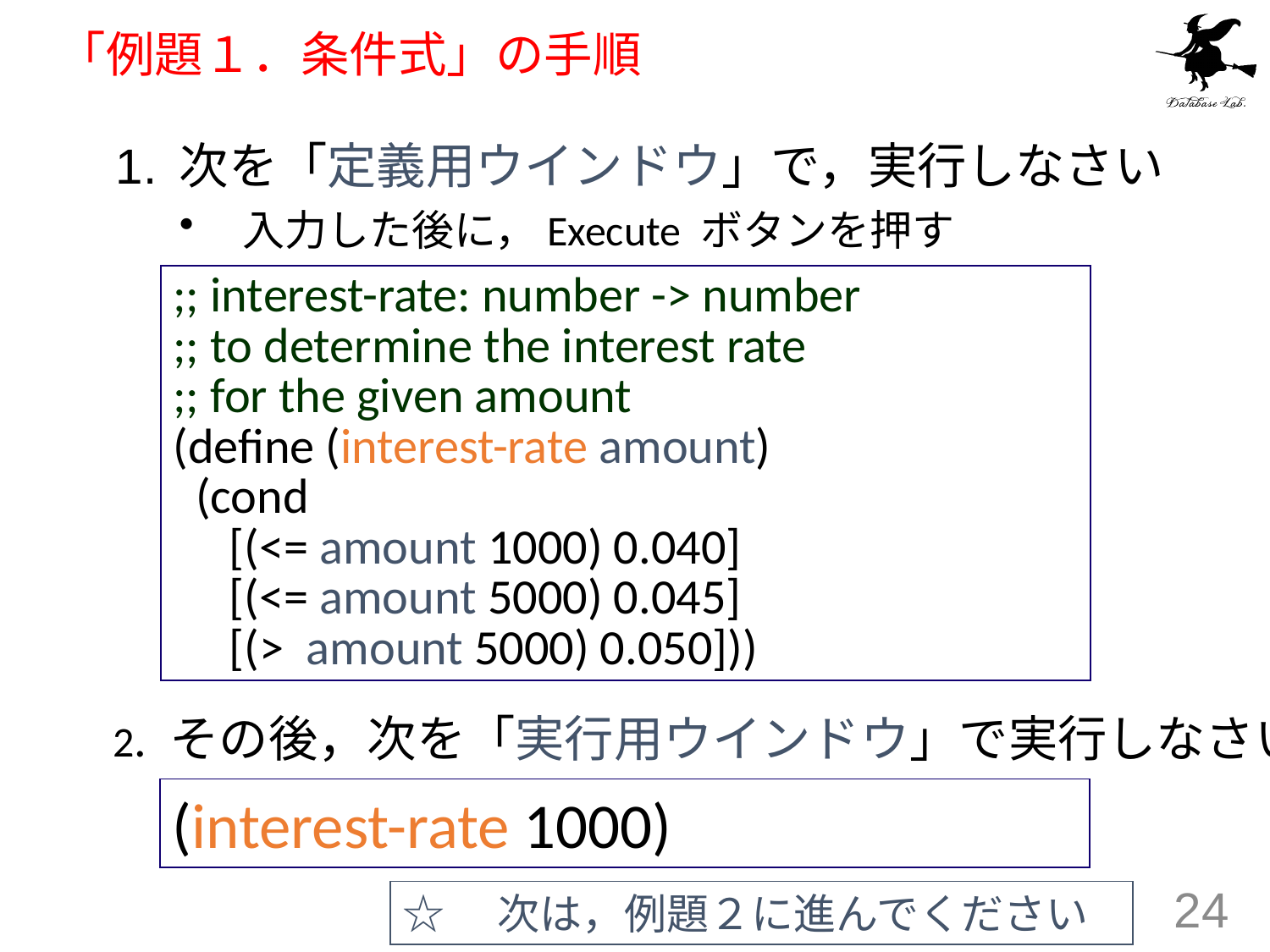

# 「例題１．条件式」の手順
次を「定義用ウインドウ」で，実行しなさい
入力した後に，Execute ボタンを押す
;; interest-rate: number -> number
;; to determine the interest rate
;; for the given amount
(define (interest-rate amount)
  (cond
     [(<= amount 1000) 0.040]
     [(<= amount 5000) 0.045]
     [(>  amount 5000) 0.050]))
2. その後，次を「実行用ウインドウ」で実行しなさい
(interest-rate 1000)
☆　次は，例題２に進んでください
24